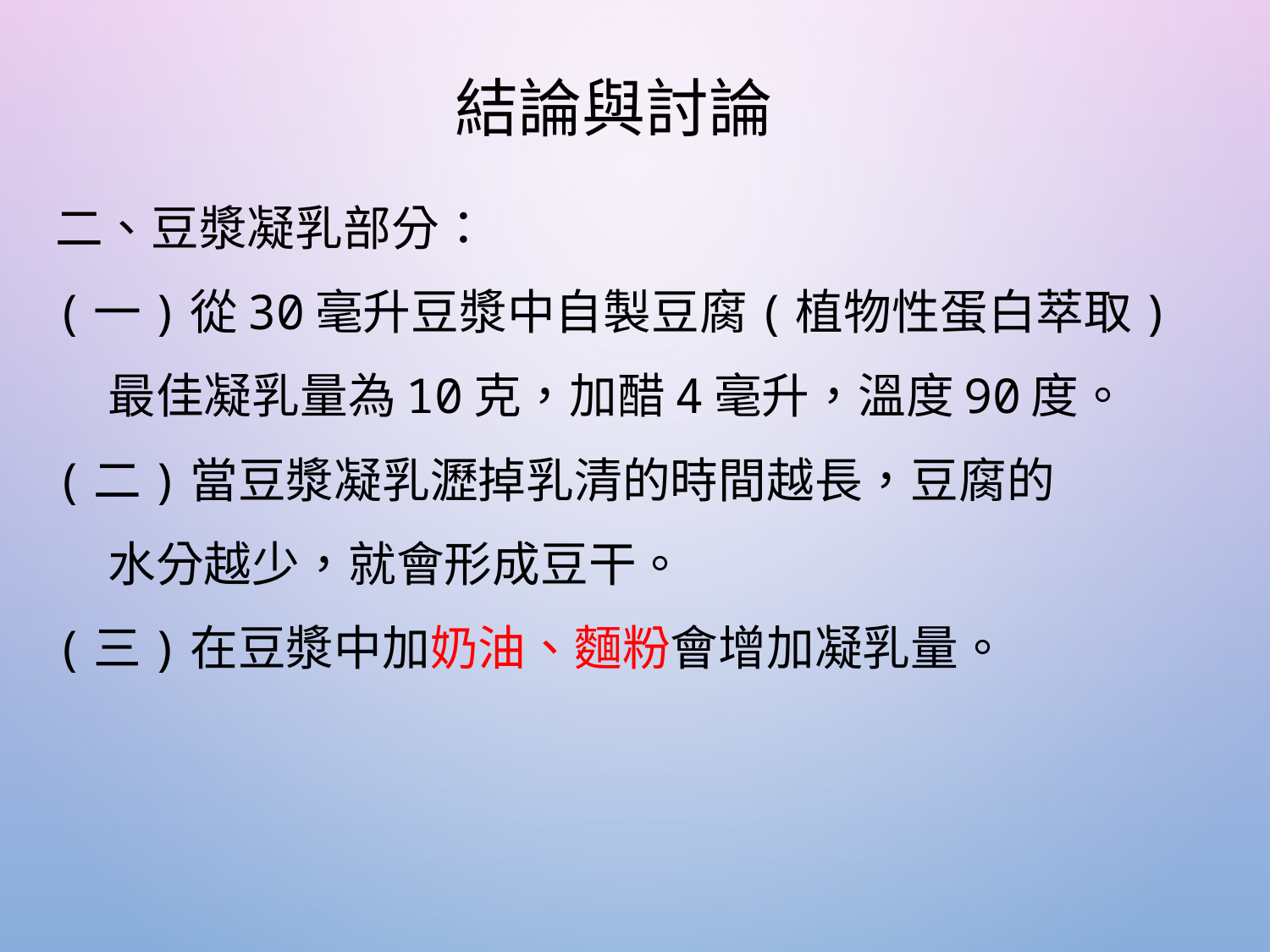

# 結論與討論
二、豆漿凝乳部分：
(一)從30毫升豆漿中自製豆腐(植物性蛋白萃取)
    最佳凝乳量為10克，加醋4毫升，溫度90度。
(二)當豆漿凝乳瀝掉乳清的時間越長，豆腐的
    水分越少，就會形成豆干。
(三)在豆漿中加奶油、麵粉會增加凝乳量。